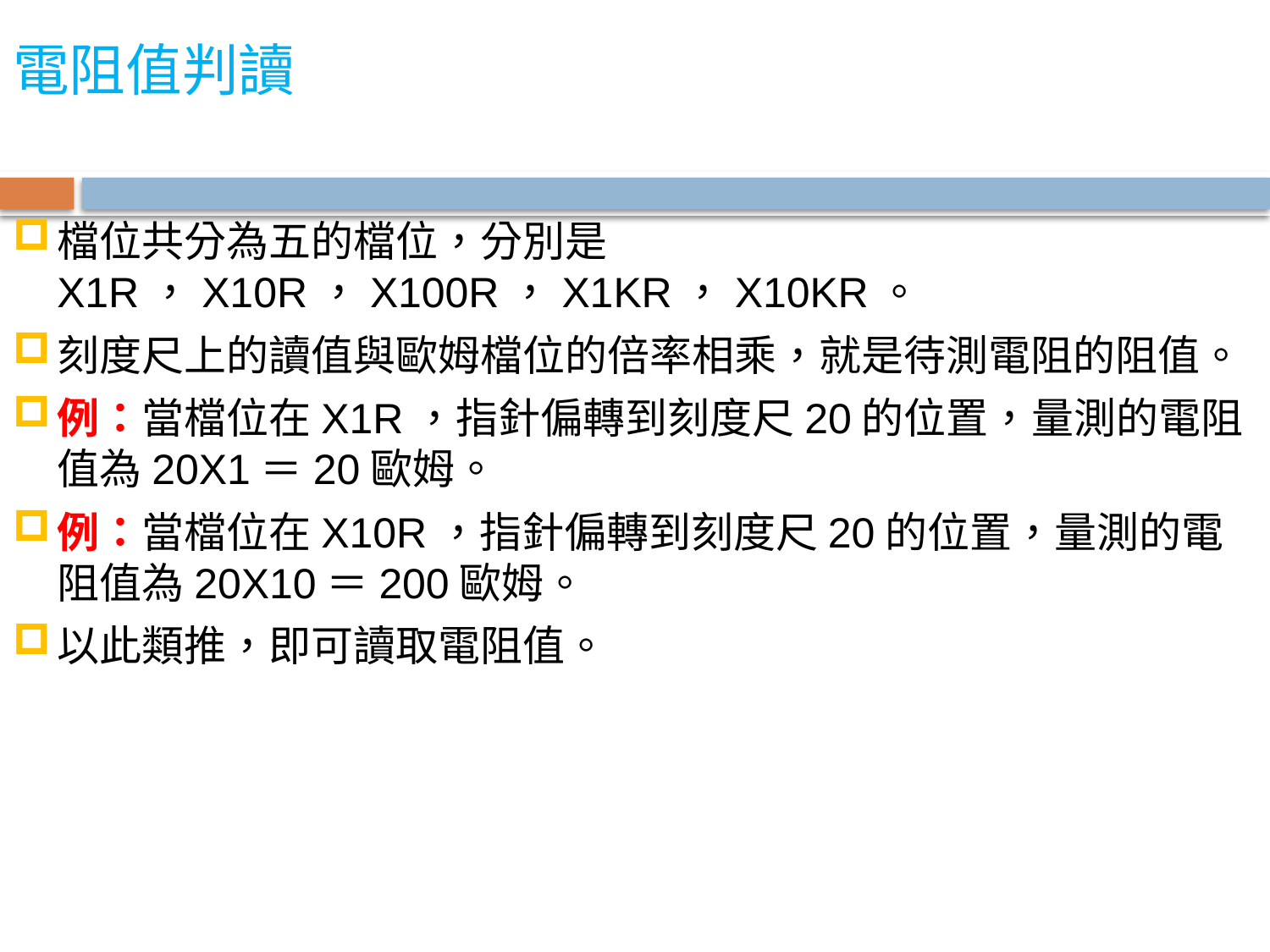

# 電阻值判讀
檔位共分為五的檔位，分別是X1R，X10R，X100R，X1KR，X10KR。
刻度尺上的讀值與歐姆檔位的倍率相乘，就是待測電阻的阻值。
例：當檔位在X1R，指針偏轉到刻度尺20的位置，量測的電阻值為20X1＝20歐姆。
例：當檔位在X10R，指針偏轉到刻度尺20的位置，量測的電阻值為20X10＝200歐姆。
以此類推，即可讀取電阻值。